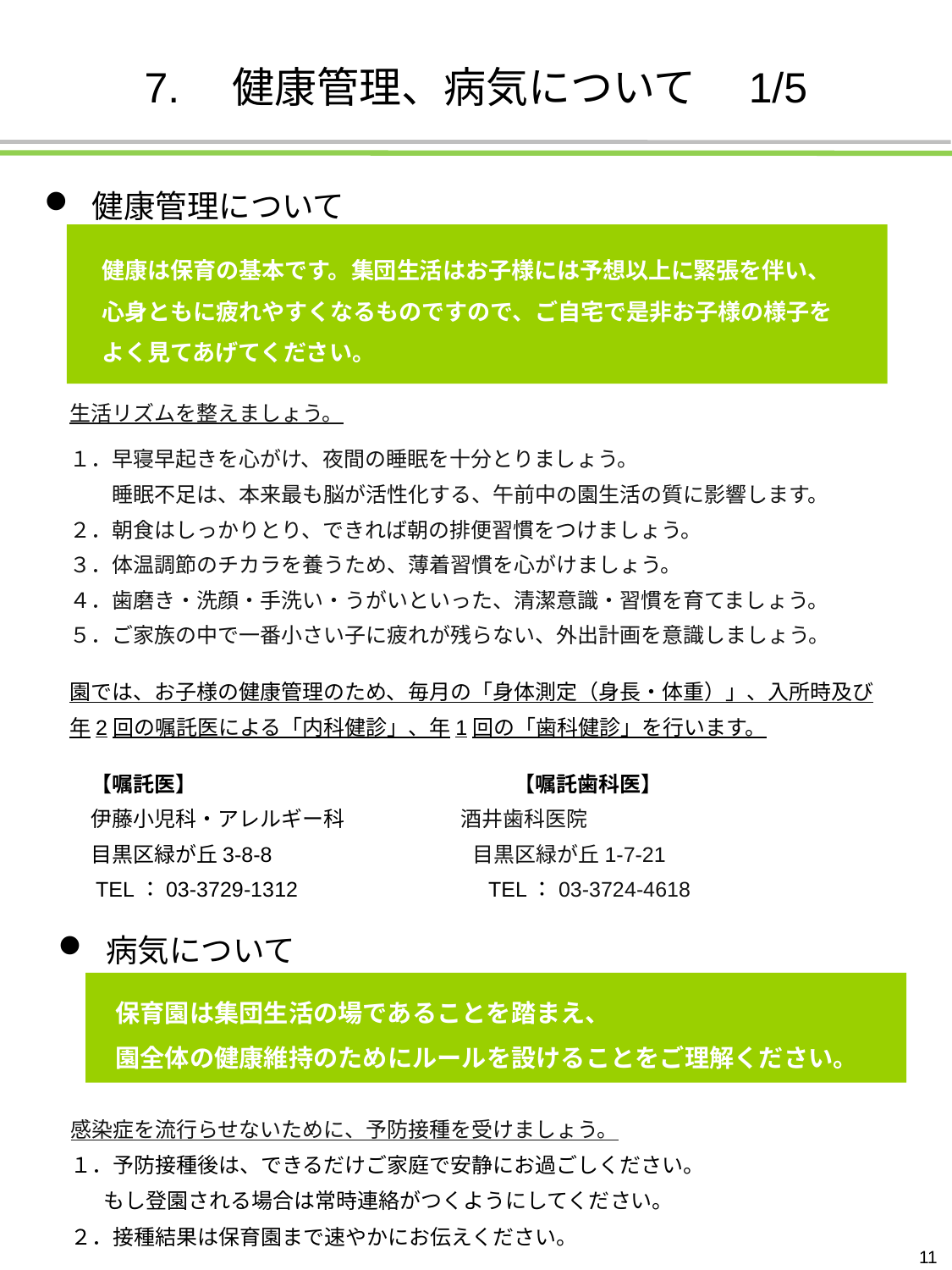

# 7.　健康管理、病気について　1/5
健康管理について

　健康は保育の基本です。集団生活はお子様には予想以上に緊張を伴い、
　心身ともに疲れやすくなるものですので、ご自宅で是非お子様の様子を
　よく見てあげてください。
生活リズムを整えましょう。
１．早寝早起きを心がけ、夜間の睡眠を十分とりましょう。
　　睡眠不足は、本来最も脳が活性化する、午前中の園生活の質に影響します。
２．朝食はしっかりとり、できれば朝の排便習慣をつけましょう。
３．体温調節のチカラを養うため、薄着習慣を心がけましょう。
４．歯磨き・洗顔・手洗い・うがいといった、清潔意識・習慣を育てましょう。
５．ご家族の中で一番小さい子に疲れが残らない、外出計画を意識しましょう。
園では、お子様の健康管理のため、毎月の「身体測定（身長・体重）」、入所時及び
年2回の嘱託医による「内科健診」、年1回の「歯科健診」を行います。
　【嘱託医】　　　　　　　　　　　　　　　【嘱託歯科医】
　伊藤小児科・アレルギー科                         酒井歯科医院
　目黒区緑が丘3-8-8‎                                 目黒区緑が丘1-7-21
　TEL：03-3729-1312 　　　　　　　 　TEL：03-3724-4618

病気について

  保育園は集団生活の場であることを踏まえ、
  園全体の健康維持のためにルールを設けることをご理解ください。
感染症を流行らせないために、予防接種を受けましょう。
１．予防接種後は、できるだけご家庭で安静にお過ごしください。
      もし登園される場合は常時連絡がつくようにしてください。
２．接種結果は保育園まで速やかにお伝えください。

11